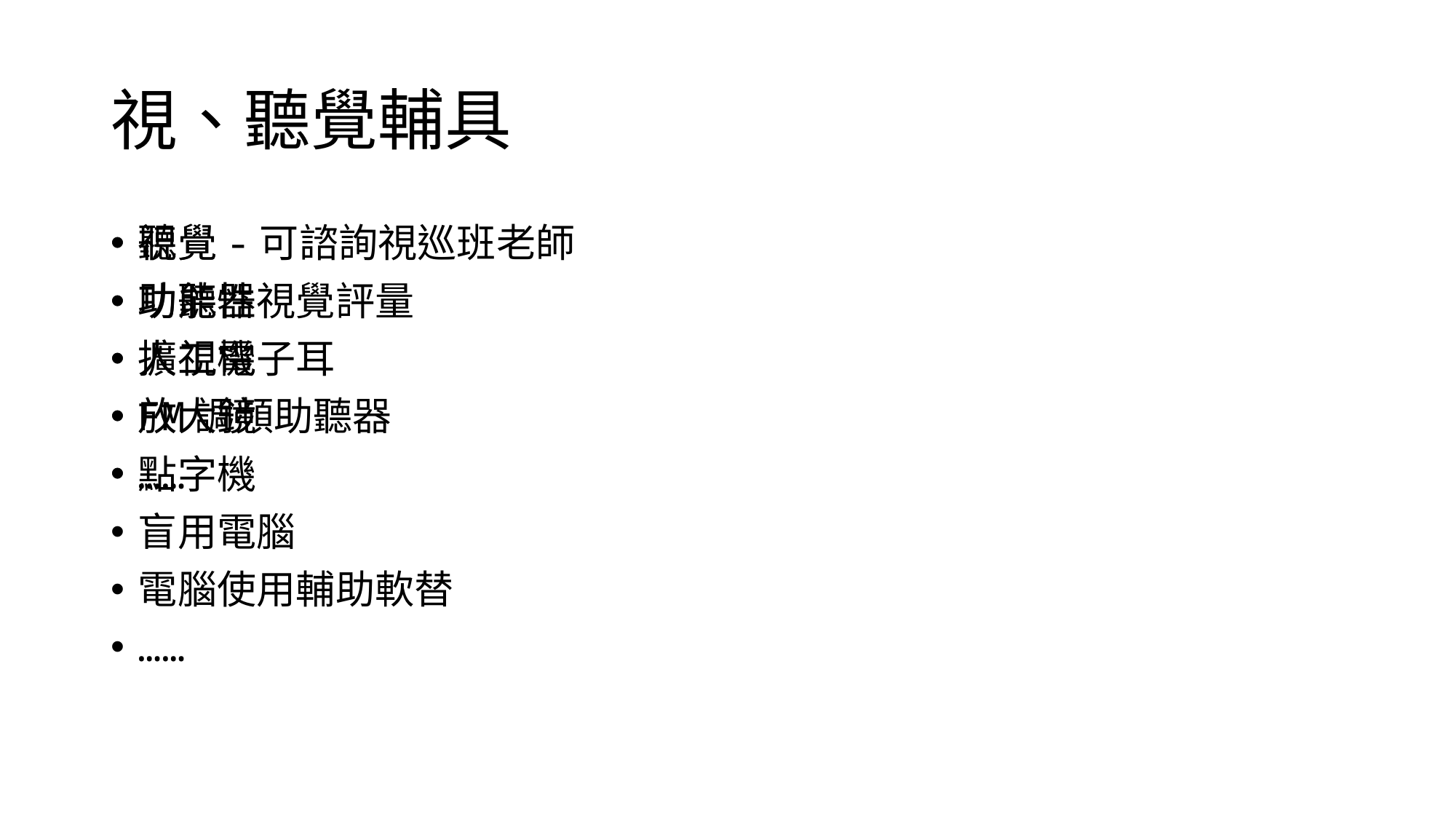

# 視、聽覺輔具
視覺-可諮詢視巡班老師
功能性視覺評量
擴視機
放大鏡
點字機
盲用電腦
電腦使用輔助軟替
……
聽覺
助聽器
人工電子耳
FM調頻助聽器
……